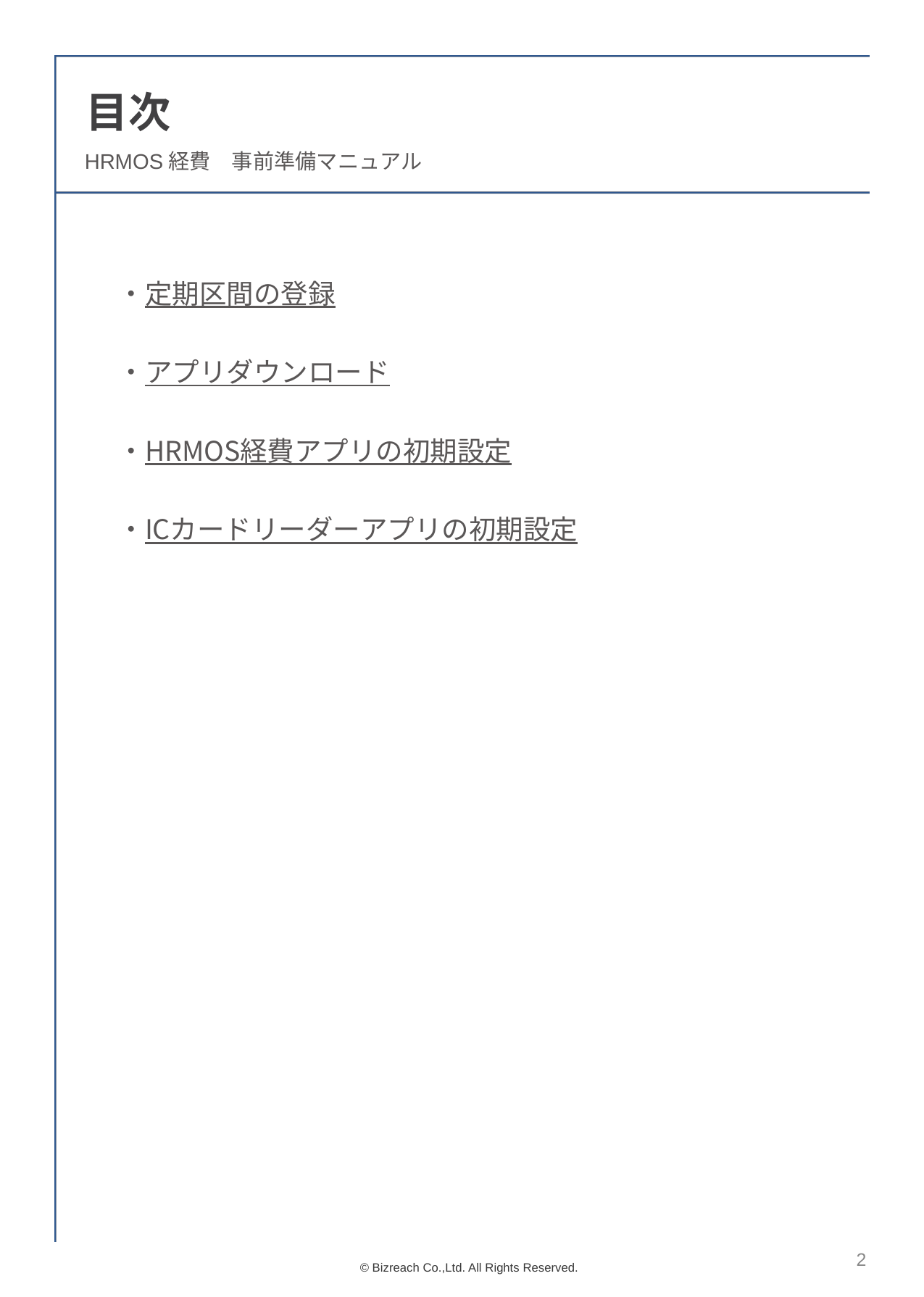

目次
HRMOS経費　事前準備マニュアル
・定期区間の登録
・アプリダウンロード
・HRMOS経費アプリの初期設定
・ICカードリーダーアプリの初期設定
2